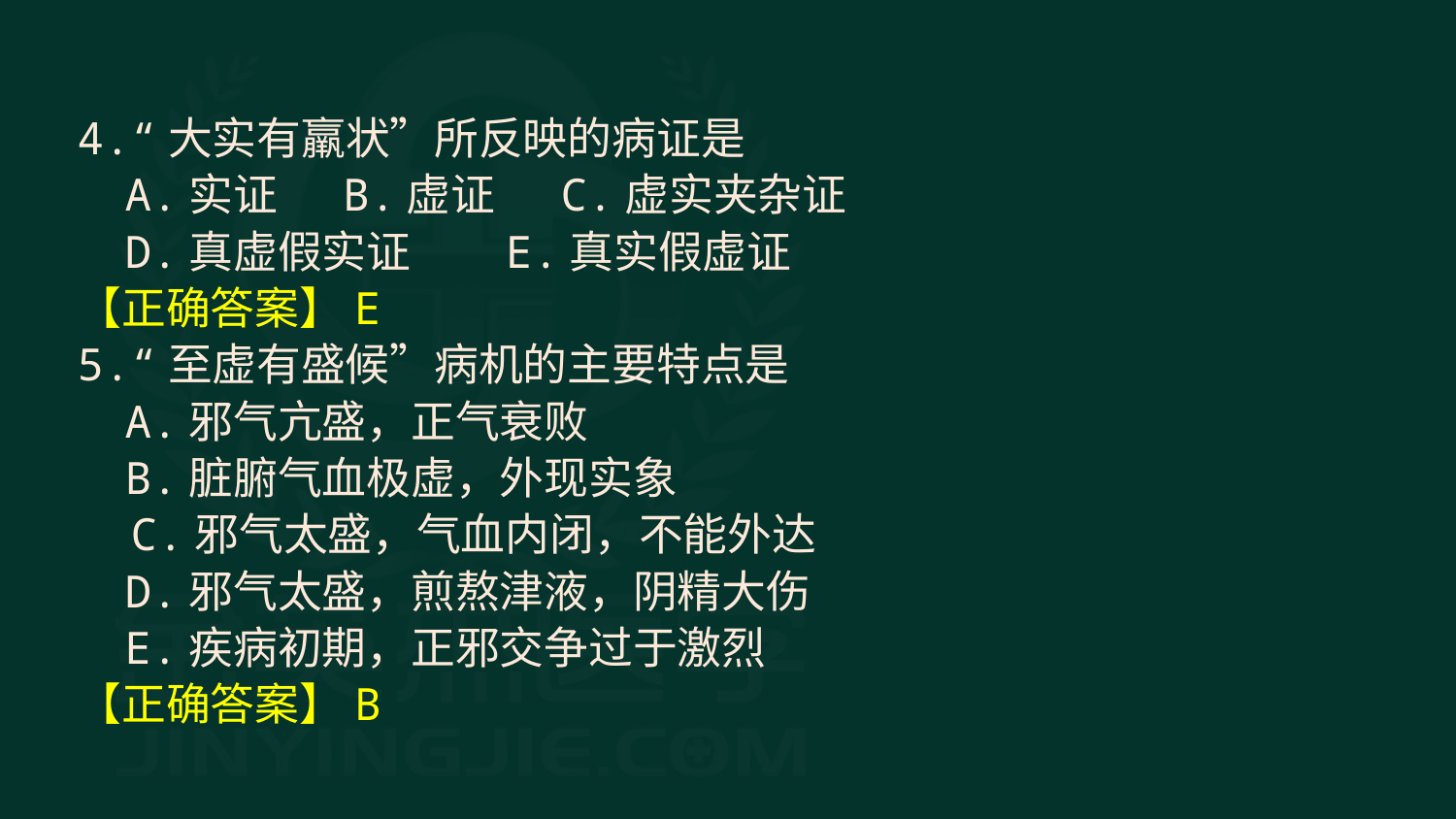

4.“大实有羸状”所反映的病证是
A.实证 　B.虚证 　C.虚实夹杂证
D.真虚假实证    　E.真实假虚证
【正确答案】E
5.“至虚有盛候”病机的主要特点是
A.邪气亢盛，正气衰败
B.脏腑气血极虚，外现实象
  C.邪气太盛，气血内闭，不能外达
D.邪气太盛，煎熬津液，阴精大伤
E.疾病初期，正邪交争过于激烈
【正确答案】B